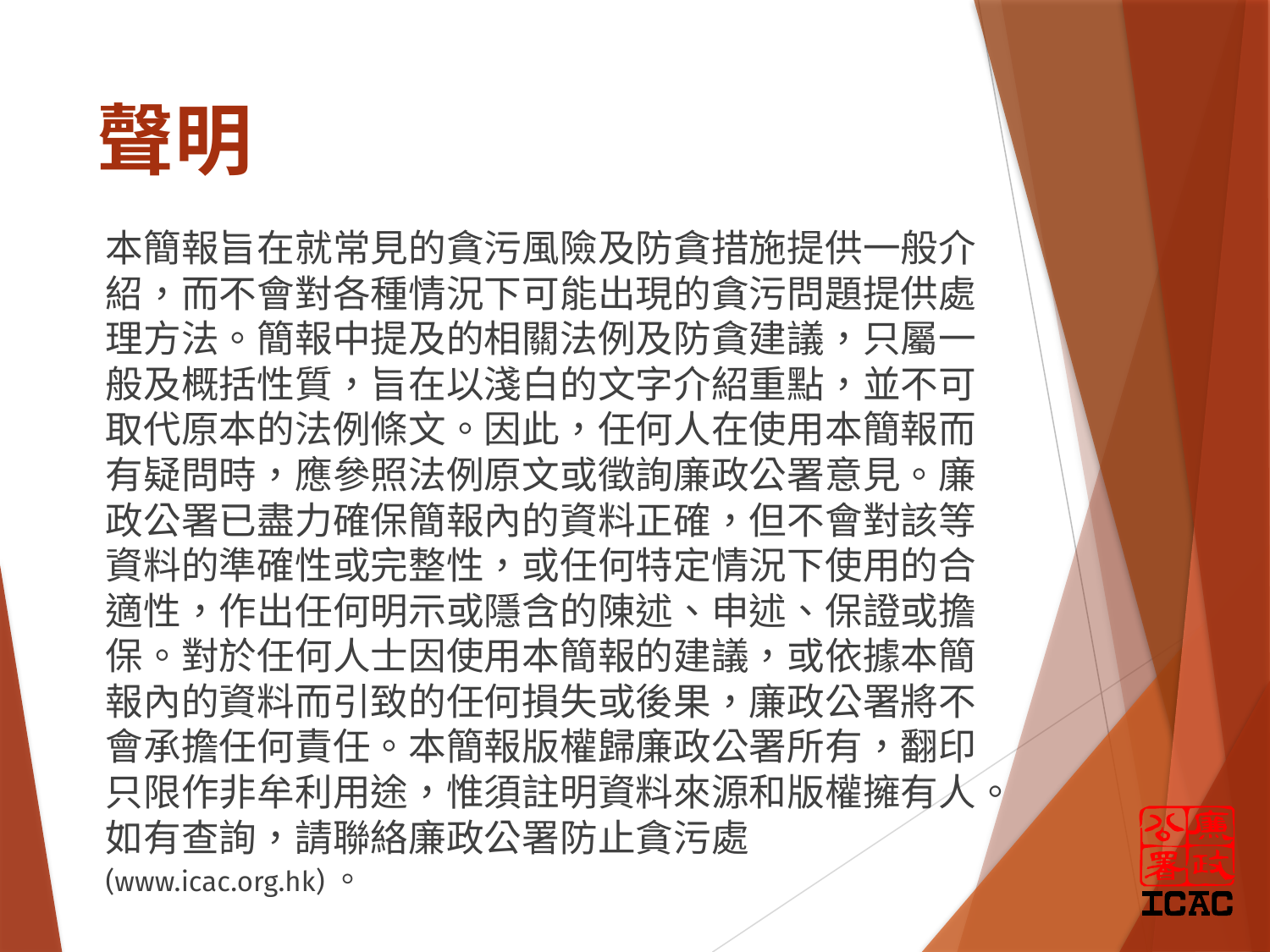

聲明

    	本簡報旨在就常見的貪污風險及防貪措施提供一般介紹，而不會對各種情況下可能出現的貪污問題提供處理方法。簡報中提及的相關法例及防貪建議，只屬一般及概括性質，旨在以淺白的文字介紹重點，並不可取代原本的法例條文。因此，任何人在使用本簡報而有疑問時，應參照法例原文或徵詢廉政公署意見。廉政公署已盡力確保簡報內的資料正確，但不會對該等資料的準確性或完整性，或任何特定情況下使用的合適性，作出任何明示或隱含的陳述、申述、保證或擔保。對於任何人士因使用本簡報的建議，或依據本簡報內的資料而引致的任何損失或後果，廉政公署將不會承擔任何責任。本簡報版權歸廉政公署所有，翻印只限作非牟利用途，惟須註明資料來源和版權擁有人。如有查詢，請聯絡廉政公署防止貪污處(www.icac.org.hk)。